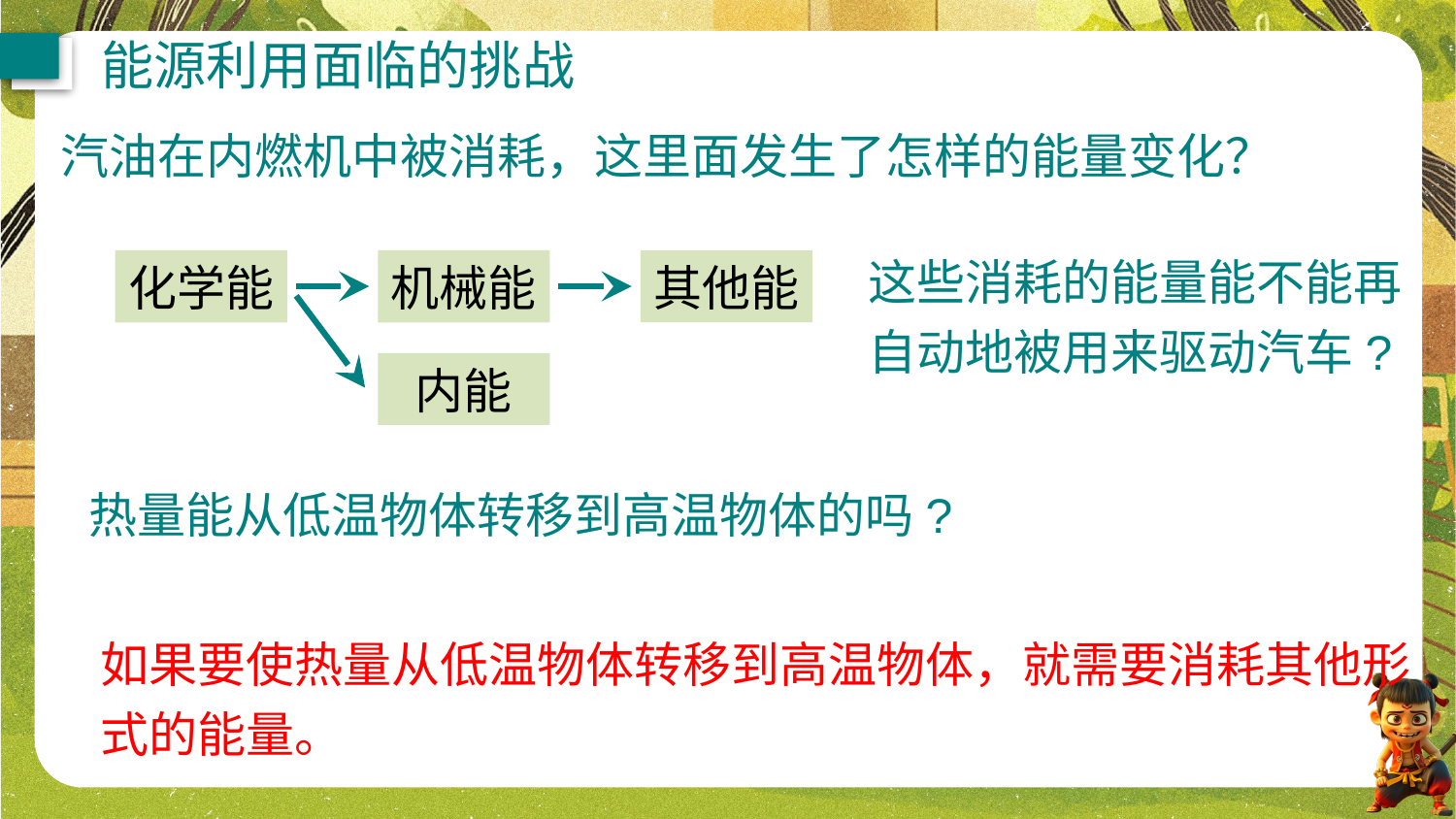

能源利用面临的挑战

汽油在内燃机中被消耗，这里面发生了怎样的能量变化？
这些消耗的能量能不能再自动地被用来驱动汽车?
化学能
机械能
其他能
内能
热量能从低温物体转移到高温物体的吗?
如果要使热量从低温物体转移到高温物体，就需要消耗其他形式的能量。